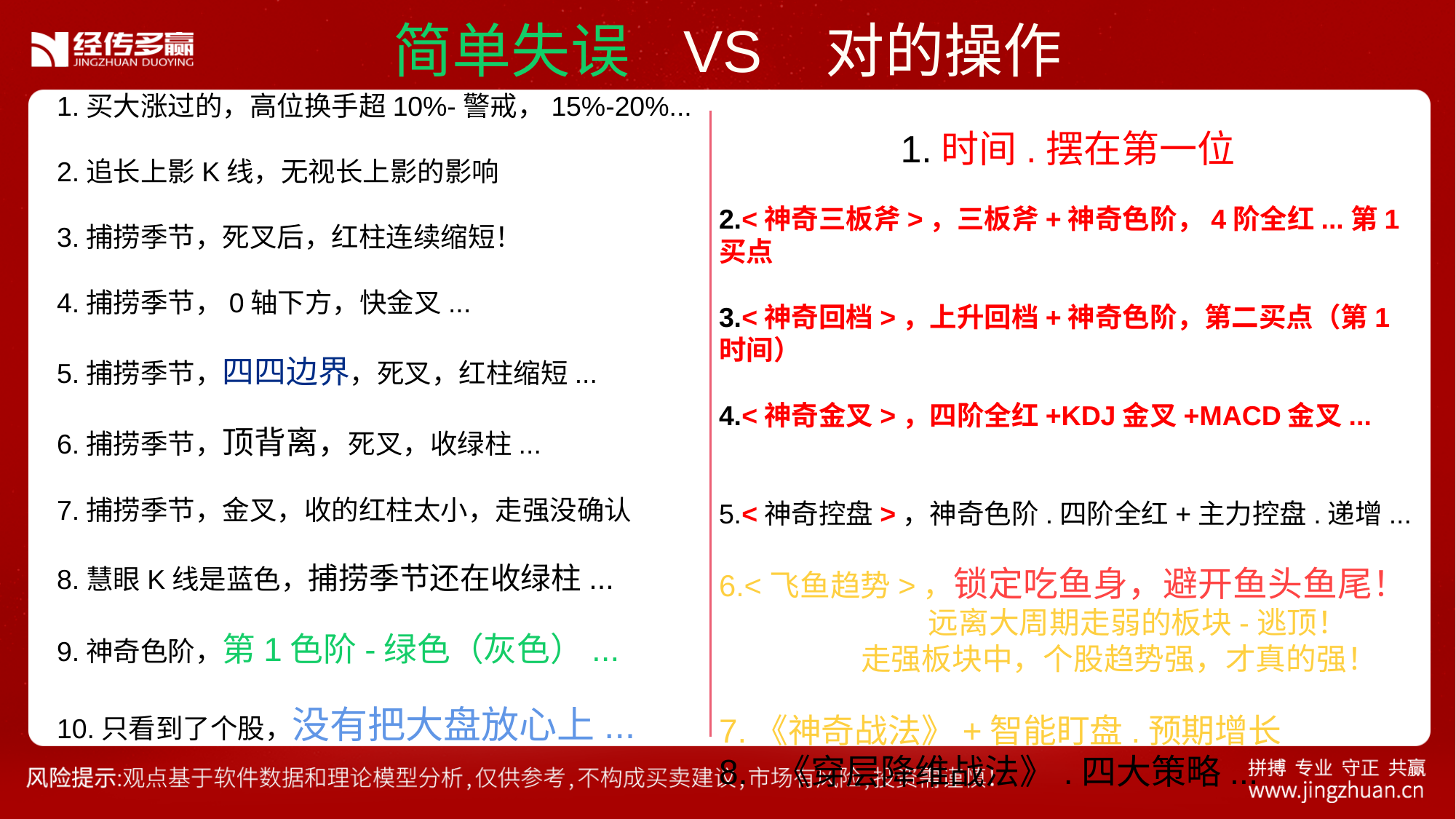

简单失误   VS   对的操作
1.买大涨过的，高位换手超10%-警戒，15%-20%...

2.追长上影K线，无视长上影的影响

3.捕捞季节，死叉后，红柱连续缩短！

4.捕捞季节，0轴下方，快金叉...

5.捕捞季节，四四边界，死叉，红柱缩短...

6.捕捞季节，顶背离，死叉，收绿柱...

7.捕捞季节，金叉，收的红柱太小，走强没确认

8.慧眼K线是蓝色，捕捞季节还在收绿柱...

9.神奇色阶，第1色阶-绿色（灰色）...

10.只看到了个股，没有把大盘放心上...

1.时间.摆在第一位

2.<神奇三板斧>，三板斧+神奇色阶，4阶全红...第1买点

3.<神奇回档>，上升回档+神奇色阶，第二买点（第1时间）

4.<神奇金叉>，四阶全红+KDJ金叉+MACD金叉...

5.<神奇控盘>，神奇色阶.四阶全红+主力控盘.递增...

6.<飞鱼趋势>，锁定吃鱼身，避开鱼头鱼尾！
                              远离大周期走弱的板块-逃顶！
                    走强板块中，个股趋势强，才真的强！

7.《神奇战法》+智能盯盘.预期增长
8.  《穿层降维战法》.四大策略...